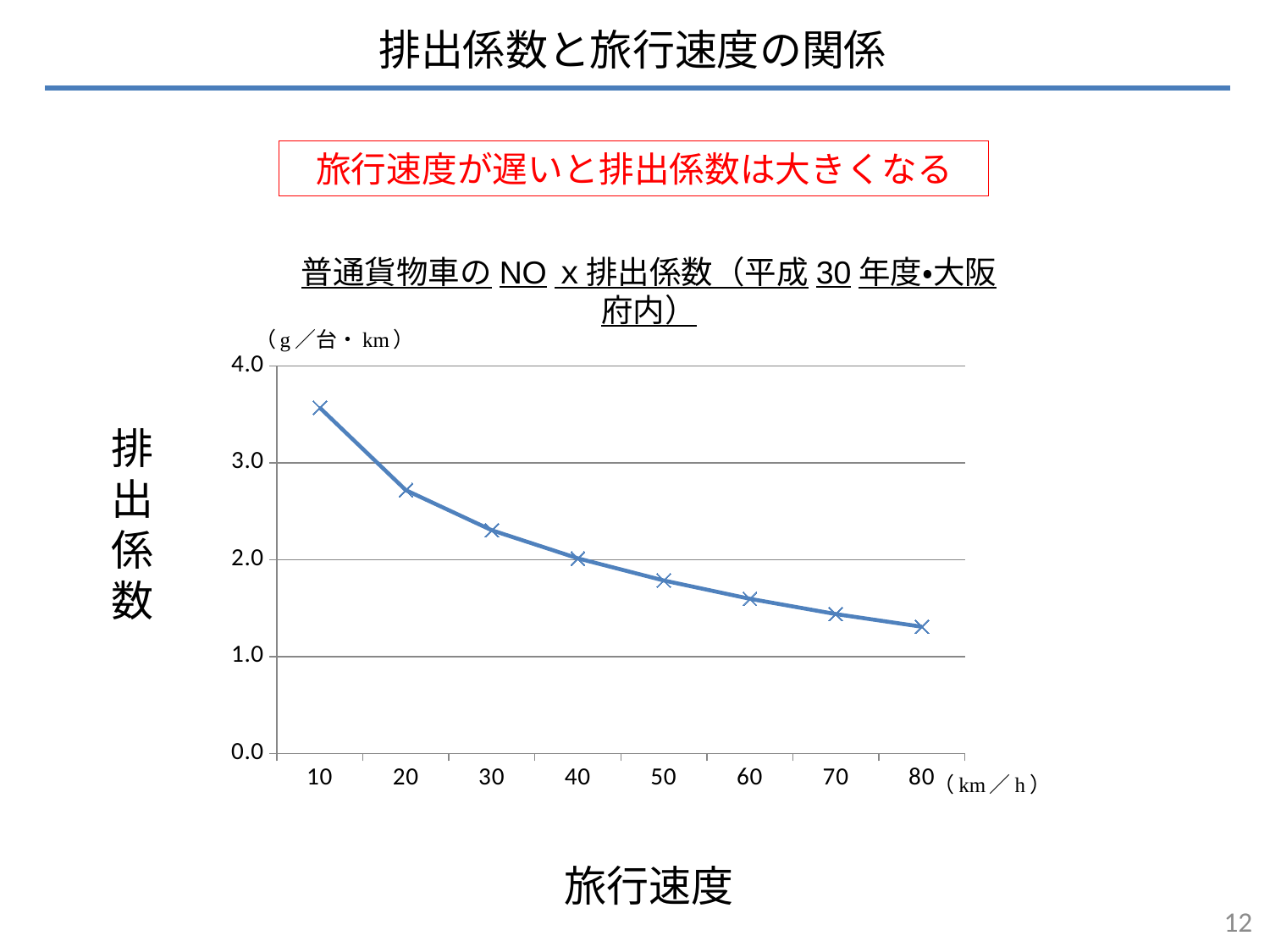

排出係数と旅行速度の関係
旅行速度が遅いと排出係数は大きくなる
普通貨物車のNOｘ排出係数（平成30年度・大阪府内）

### Chart

| Category | 普通貨物車 |
|---|---|
| 10 | 3.56788021778485 |
| 20 | 2.71705879864266 |
| 30 | 2.30349485515551 |
| 40 | 2.01366906042802 |
| 50 | 1.78487754908113 |
| 60 | 1.59621903265513 |
| 70 | 1.43873581609588 |
| 80 | 1.30794905187629 |
排出係数
旅行速度
12